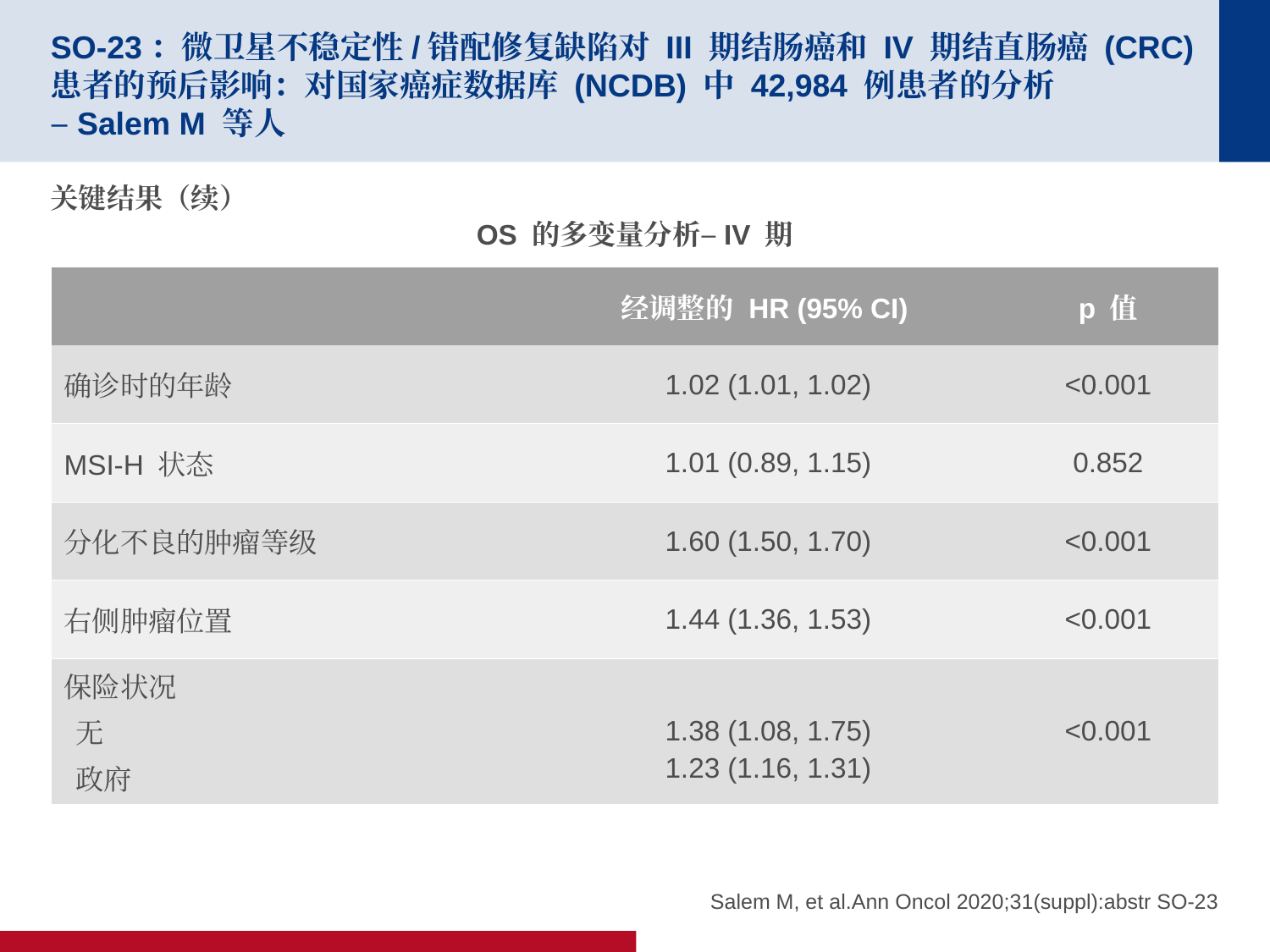

# SO-23：微卫星不稳定性/错配修复缺陷对 III 期结肠癌和 IV 期结直肠癌 (CRC) 患者的预后影响：对国家癌症数据库 (NCDB) 中 42,984 例患者的分析 –Salem M 等人
关键结果（续）

OS 的多变量分析–IV 期
|  | 经调整的 HR (95% CI) | p 值 |
| --- | --- | --- |
| 确诊时的年龄 | 1.02 (1.01, 1.02) | <0.001 |
| MSI-H 状态 | 1.01 (0.89, 1.15) | 0.852 |
| 分化不良的肿瘤等级 | 1.60 (1.50, 1.70) | <0.001 |
| 右侧肿瘤位置 | 1.44 (1.36, 1.53) | <0.001 |
| 保险状况 无 政府 | 1.38 (1.08, 1.75) 1.23 (1.16, 1.31) | <0.001 |
Salem M, et al.Ann Oncol 2020;31(suppl):abstr SO-23